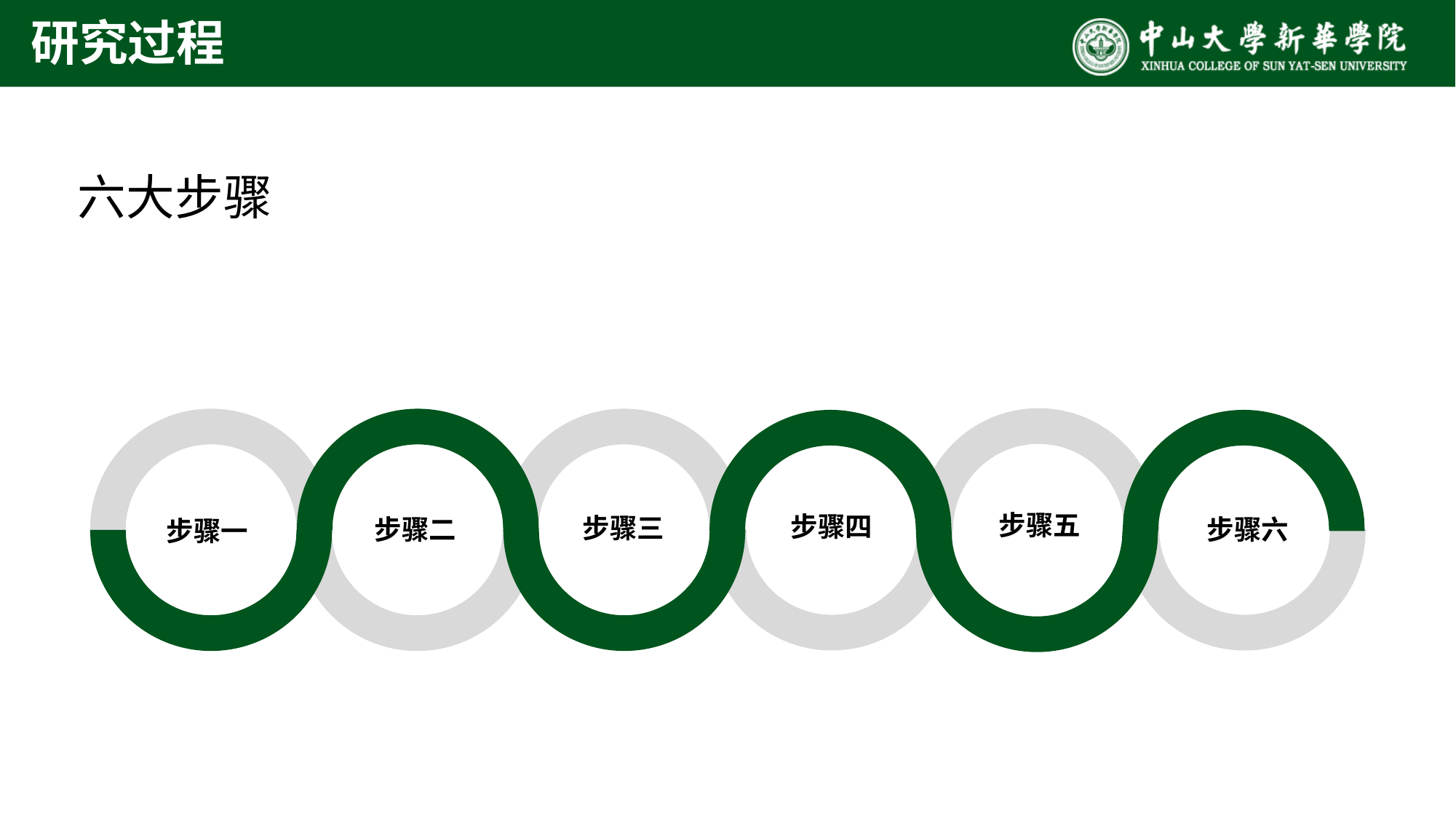

研究过程
六大步骤

步骤五
步骤四
步骤三
步骤二
步骤六
步骤一